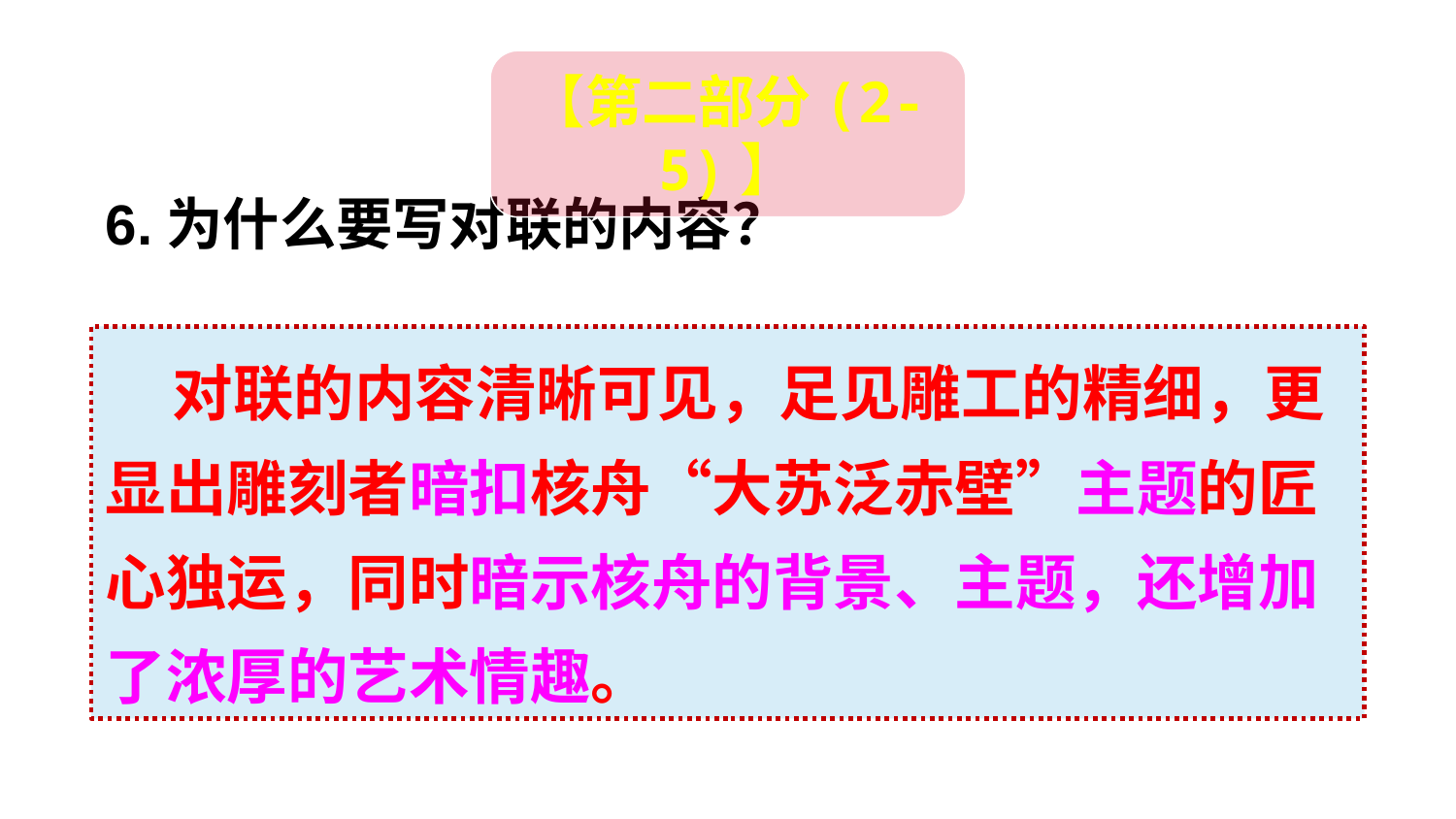

【第二部分(2-5)】
6.为什么要写对联的内容？
    对联的内容清晰可见，足见雕工的精细，更显出雕刻者暗扣核舟“大苏泛赤壁”主题的匠心独运，同时暗示核舟的背景、主题，还增加了浓厚的艺术情趣。